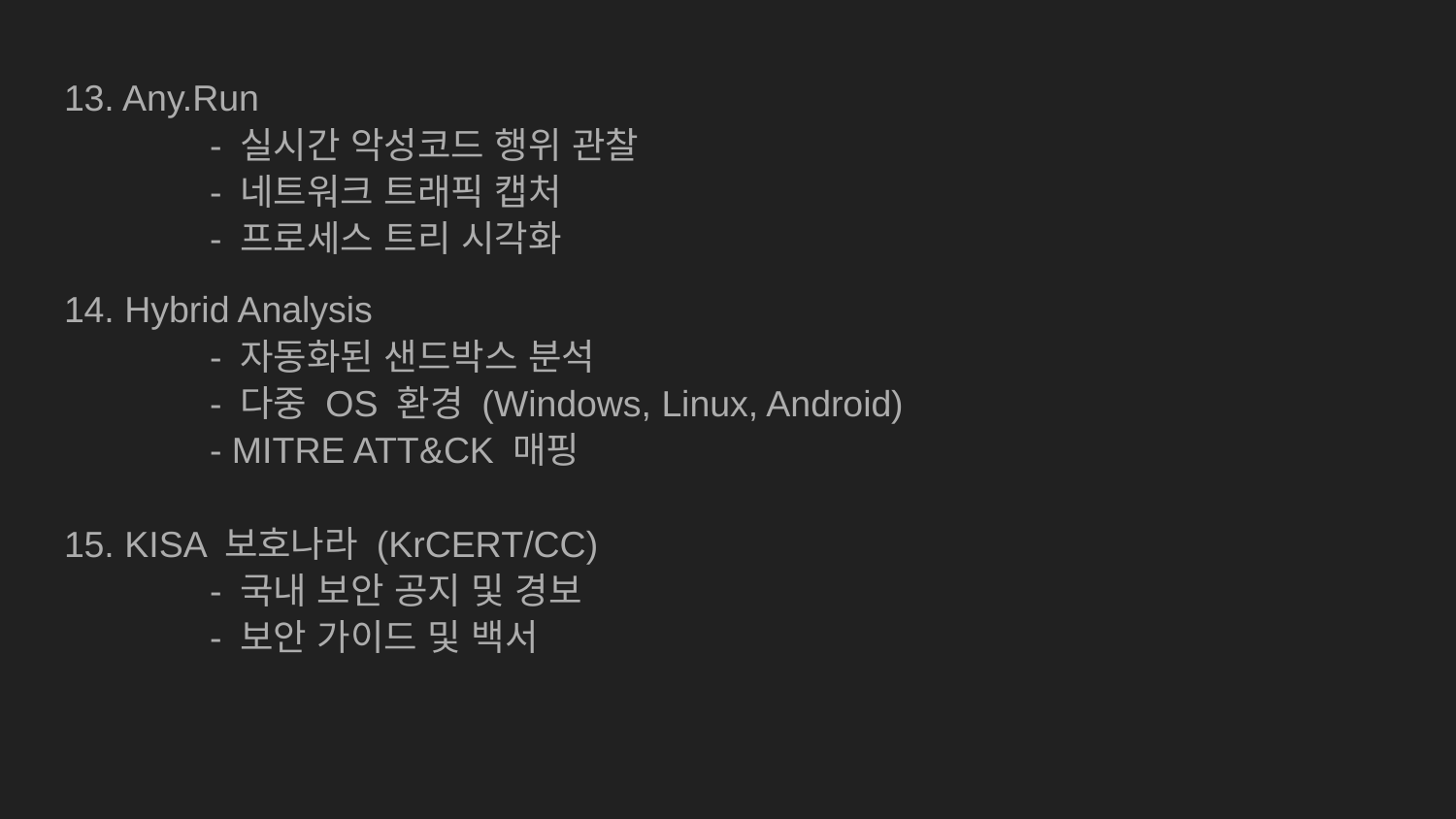

13. Any.Run
	- 실시간 악성코드 행위 관찰
	- 네트워크 트래픽 캡처
	- 프로세스 트리 시각화
14. Hybrid Analysis
	- 자동화된 샌드박스 분석
	- 다중 OS 환경 (Windows, Linux, Android)
	- MITRE ATT&CK 매핑
15. KISA 보호나라 (KrCERT/CC)
	- 국내 보안 공지 및 경보
	- 보안 가이드 및 백서